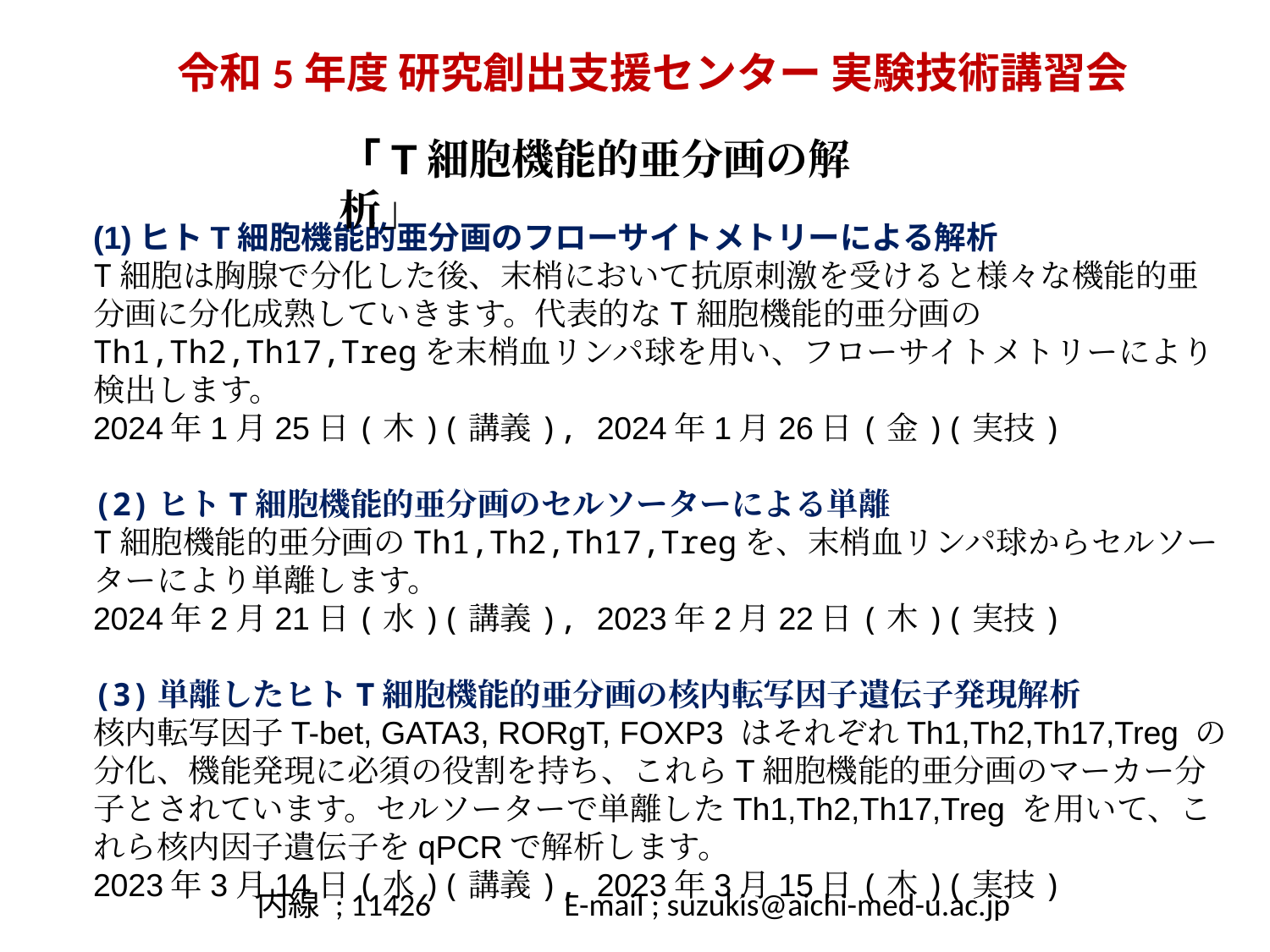

令和5年度 研究創出支援センター 実験技術講習会
「T細胞機能的亜分画の解析」
(1)ヒトT細胞機能的亜分画のフローサイトメトリーによる解析
T細胞は胸腺で分化した後、末梢において抗原刺激を受けると様々な機能的亜分画に分化成熟していきます。代表的なT細胞機能的亜分画のTh1,Th2,Th17,Tregを末梢血リンパ球を用い、フローサイトメトリーにより検出します。
2024年1月25日(木)(講義), 2024年1月26日(金)(実技)

(2)ヒトT細胞機能的亜分画のセルソーターによる単離
T細胞機能的亜分画のTh1,Th2,Th17,Tregを、末梢血リンパ球からセルソーターにより単離します。
2024年2月21日(水)(講義), 2023年2月22日(木)(実技)

(3)単離したヒトT細胞機能的亜分画の核内転写因子遺伝子発現解析
核内転写因子T-bet, GATA3, RORgT, FOXP3 はそれぞれTh1,Th2,Th17,Treg の分化、機能発現に必須の役割を持ち、これらT細胞機能的亜分画のマーカー分子とされています。セルソーターで単離したTh1,Th2,Th17,Treg を用いて、これら核内因子遺伝子をqPCRで解析します。
2023年3月14日(水)(講義), 2023年3月15日(木)(実技)
内線 ; 11426
E-mail ; suzukis@aichi-med-u.ac.jp